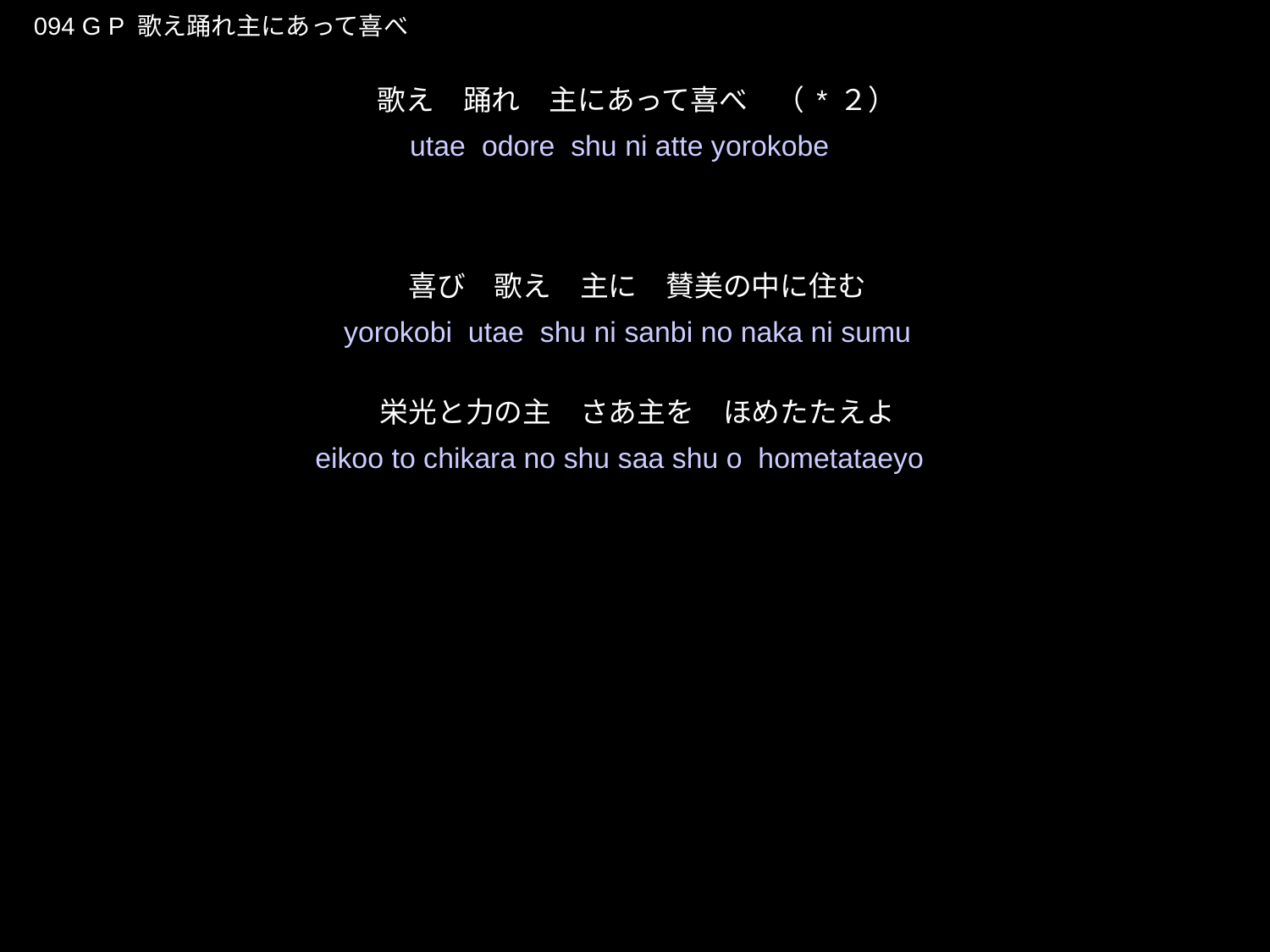

うたえおどれしゅにあってよろこべ
★P
094 G P 歌え踊れ主にあって喜べ
歌え　踊れ　主にあって喜べ　（*２）
喜び　歌え　主に　賛美の中に住む
栄光と力の主　さあ主を　ほめたたえよ
★２
utae  odore  shu ni atte yorokobe
yorokobi  utae  shu ni sanbi no naka ni sumu
eikoo to chikara no shu saa shu o  hometataeyo